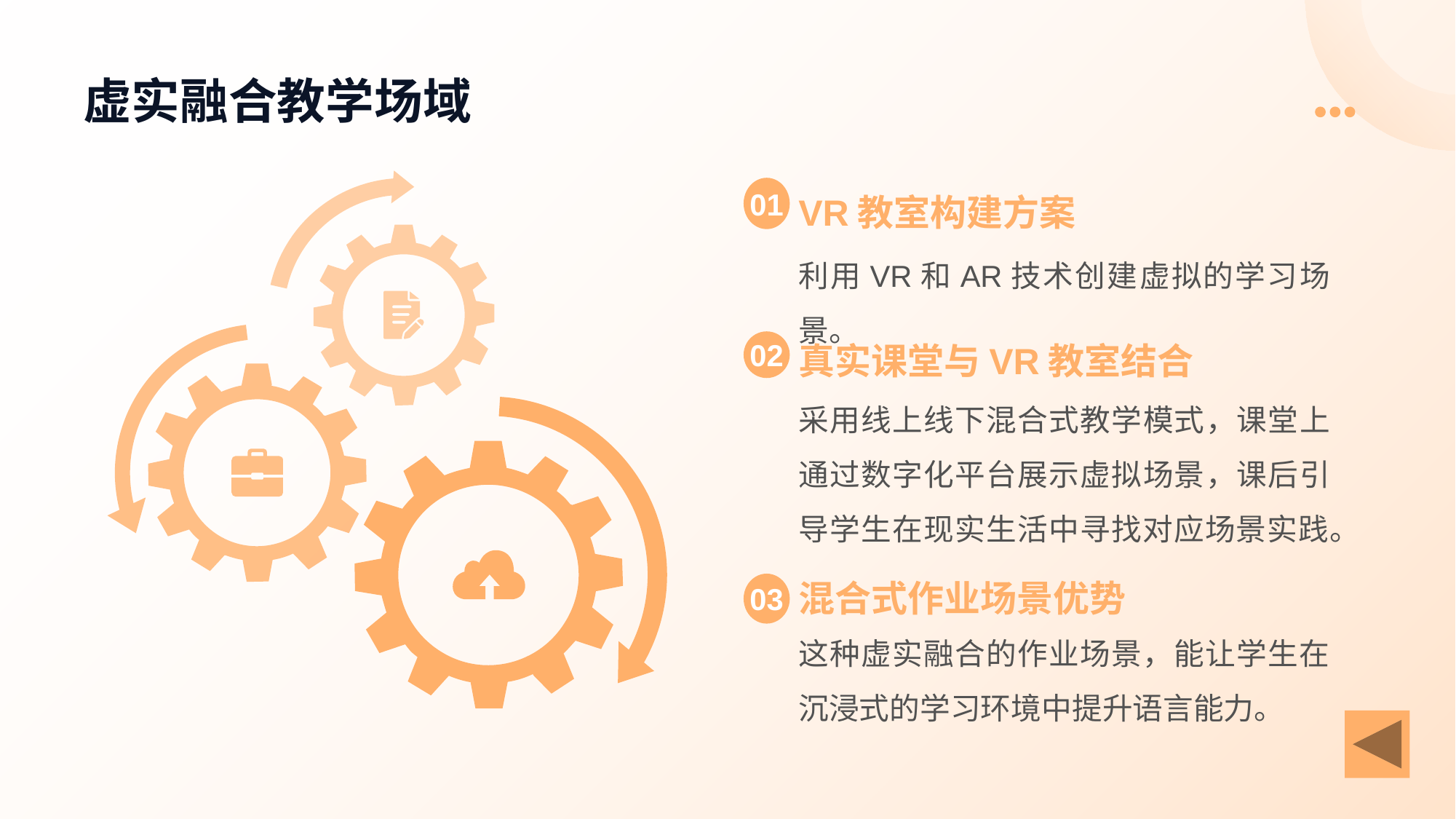

# 虚实融合教学场域

01
VR教室构建方案

利用VR和AR技术创建虚拟的学习场景。

02
真实课堂与VR教室结合

采用线上线下混合式教学模式，课堂上通过数字化平台展示虚拟场景，课后引导学生在现实生活中寻找对应场景实践。

混合式作业场景优势
03
这种虚实融合的作业场景，能让学生在沉浸式的学习环境中提升语言能力。